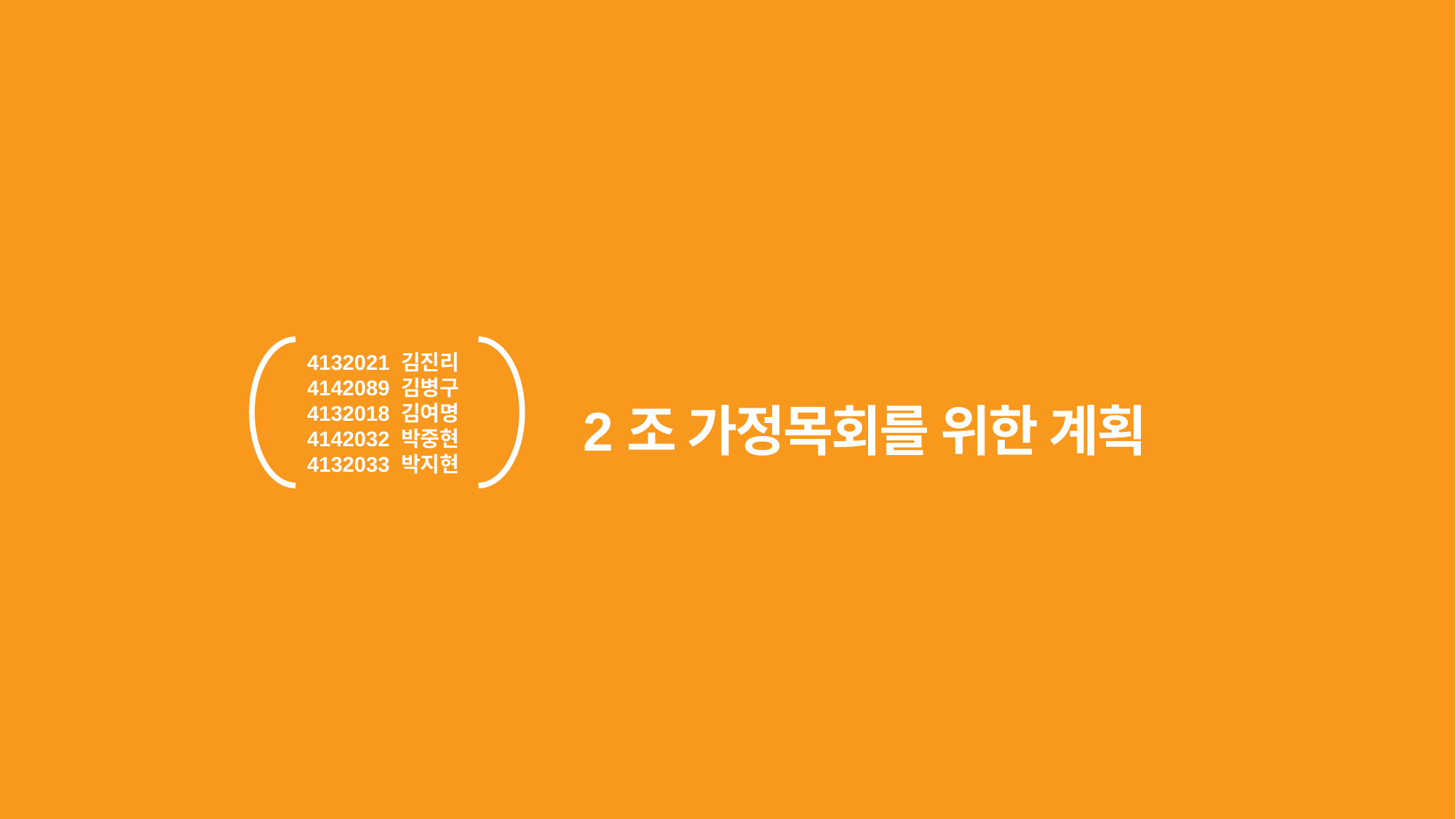

4132021 김진리
4142089 김병구
4132018 김여명
4142032 박중현
4132033 박지현

2조 가정목회를 위한 계획